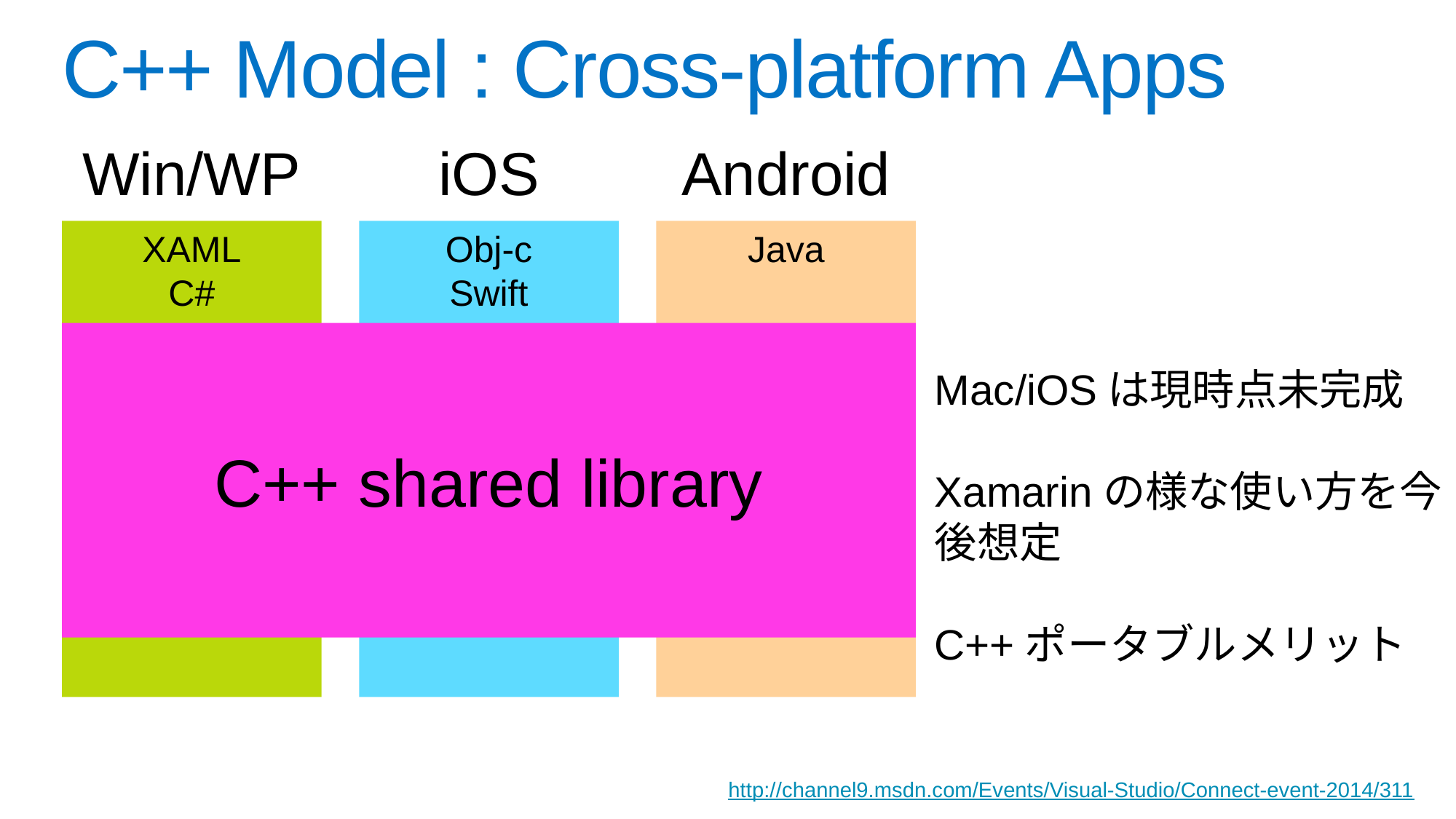

# C++ Model : Cross-platform Apps
Win/WP
iOS
Android
XAML
C#
Obj-c
Swift
Java
C++ shared library
Mac/iOSは現時点未完成

Xamarinの様な使い方を今後想定

C++ポータブルメリット
http://channel9.msdn.com/Events/Visual-Studio/Connect-event-2014/311